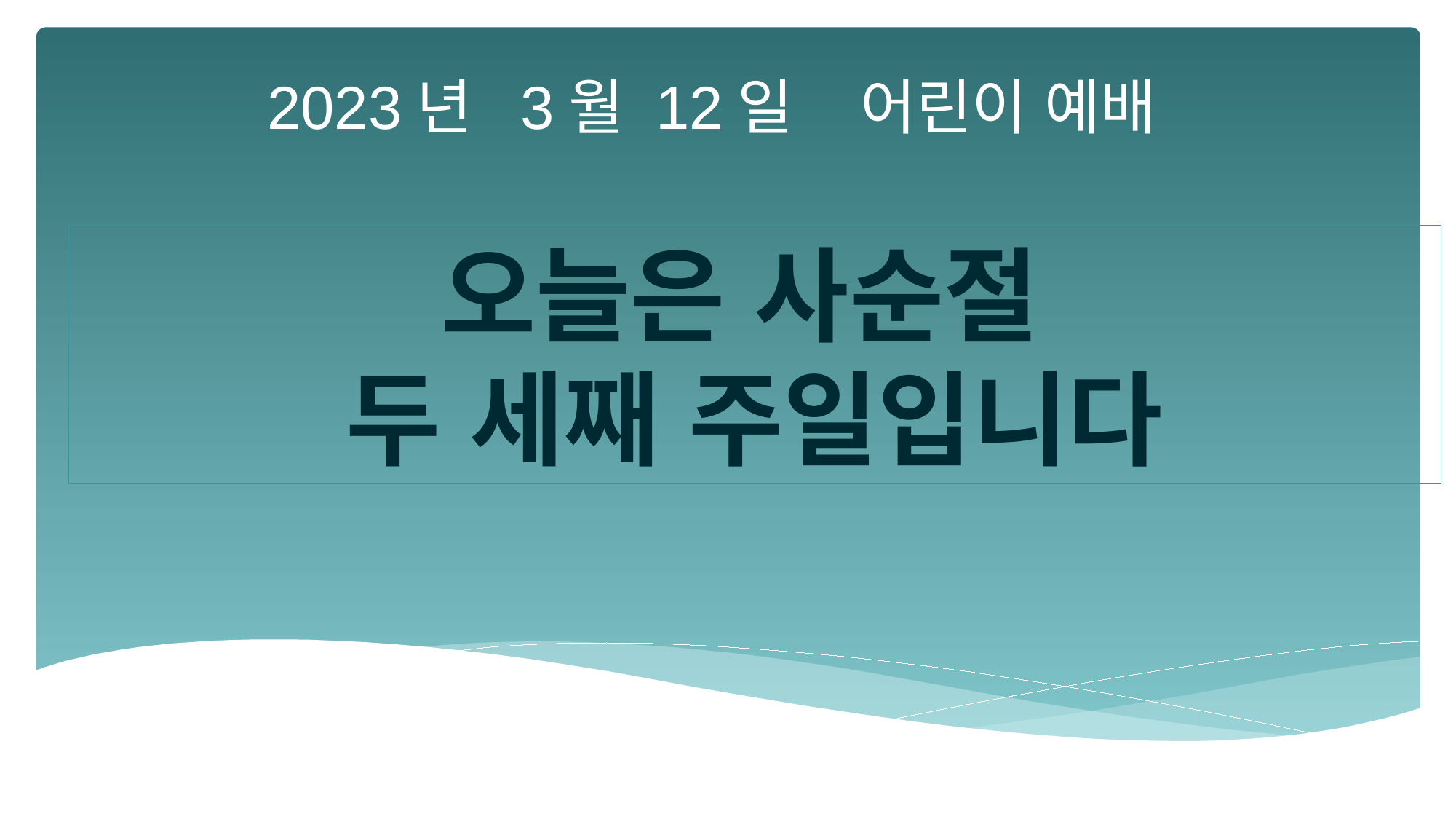

2023년  3월 12일    어린이 예배
오늘은 사순절
두 세째 주일입니다